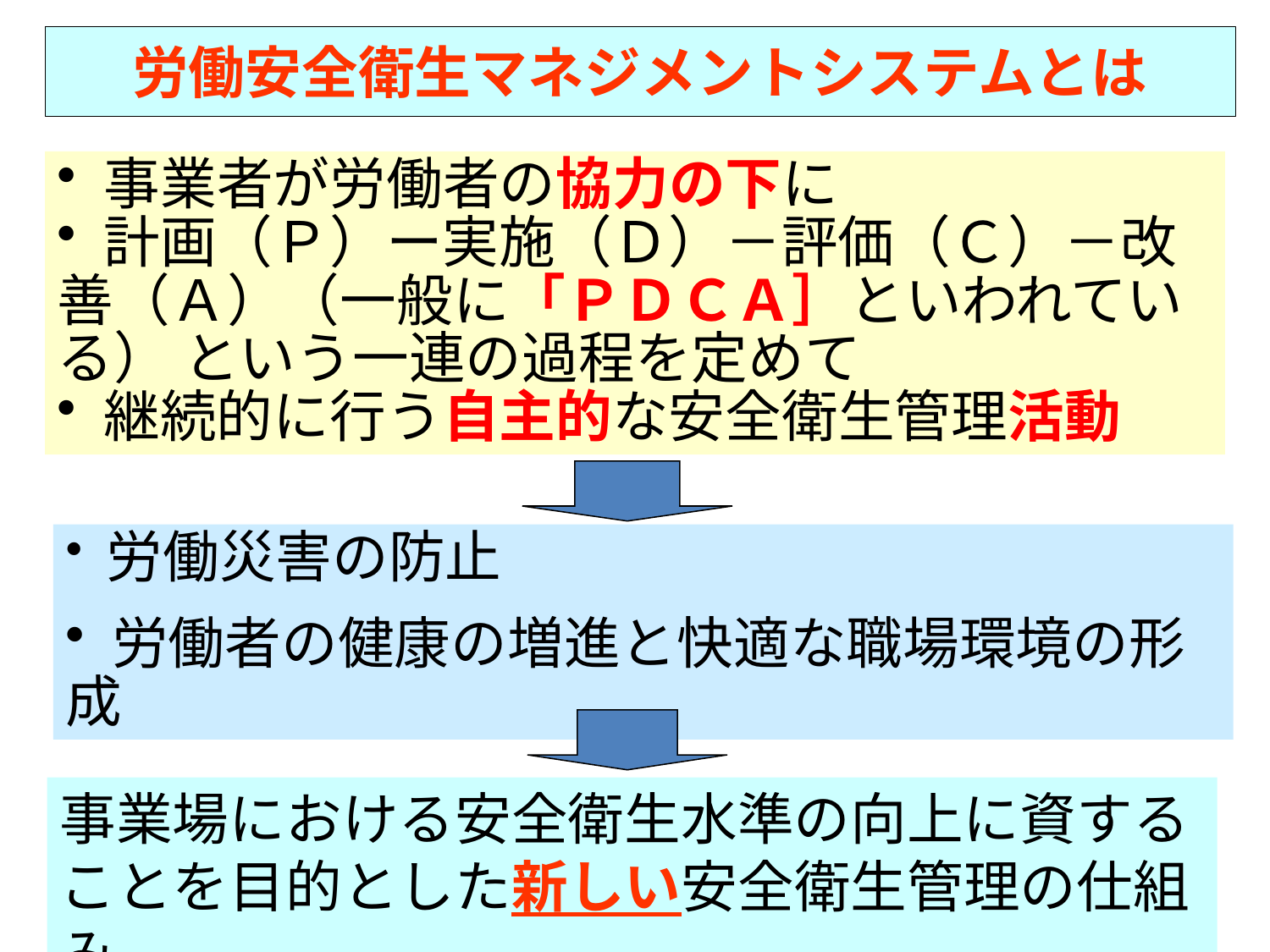

# 労働安全衛生マネジメントシステムとは
 事業者が労働者の協力の下に
 計画（Ｐ）ー実施（Ｄ）－評価（Ｃ）－改善（Ａ）（一般に「ＰＤＣＡ］といわれている） という一連の過程を定めて
 継続的に行う自主的な安全衛生管理活動

 労働災害の防止
 労働者の健康の増進と快適な職場環境の形成

事業場における安全衛生水準の向上に資することを目的とした新しい安全衛生管理の仕組み